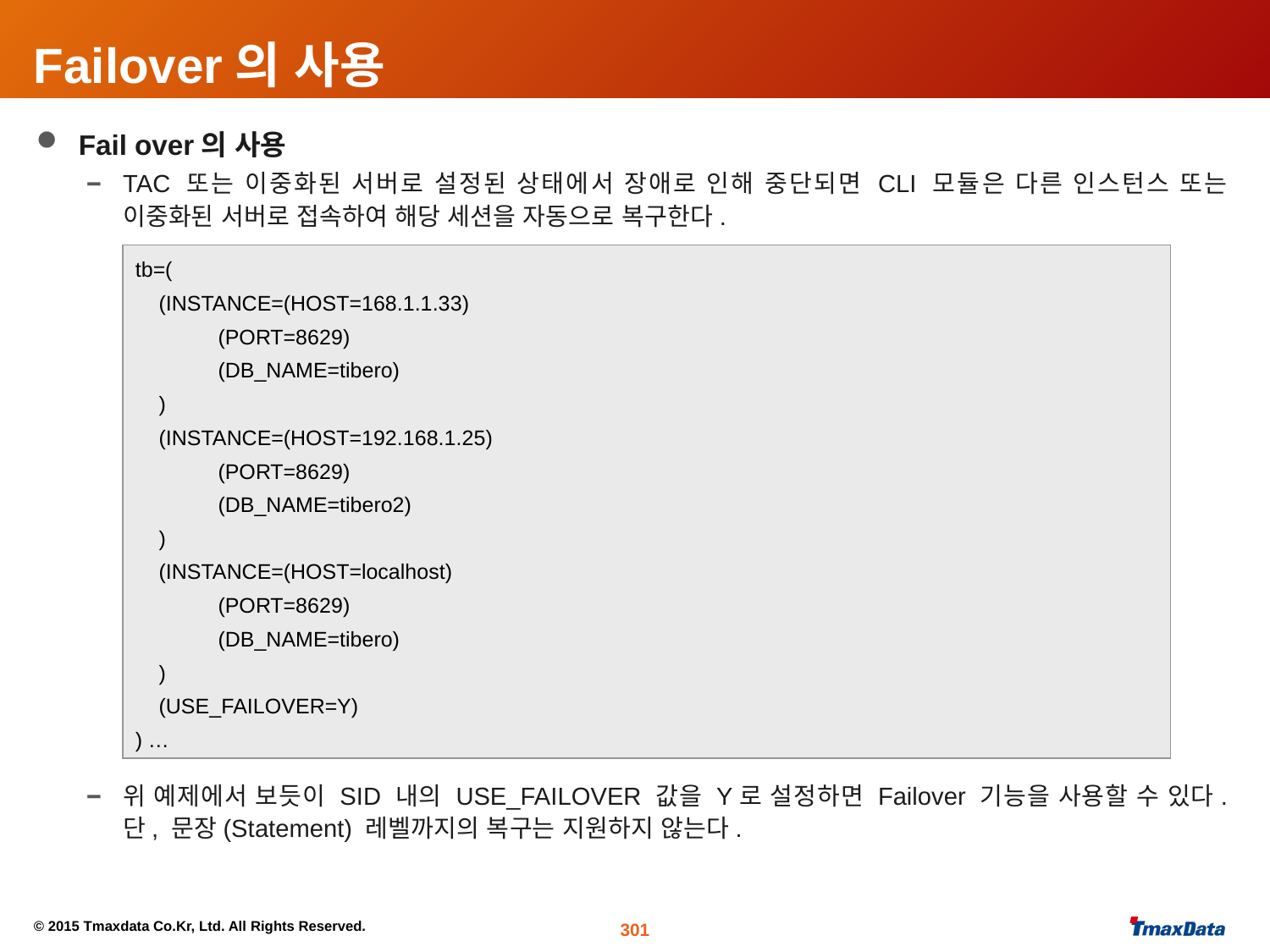

Failover의 사용
Fail over의 사용
TAC 또는 이중화된 서버로 설정된 상태에서 장애로 인해 중단되면 CLI 모듈은 다른 인스턴스 또는 이중화된 서버로 접속하여 해당 세션을 자동으로 복구한다.

위 예제에서 보듯이 SID 내의 USE_FAILOVER 값을 Y로 설정하면 Failover 기능을 사용할 수 있다. 단, 문장(Statement) 레벨까지의 복구는 지원하지 않는다.
tb=(
    (INSTANCE=(HOST=168.1.1.33)
              (PORT=8629)
              (DB_NAME=tibero)
    )
    (INSTANCE=(HOST=192.168.1.25)
              (PORT=8629)
              (DB_NAME=tibero2)
    )
    (INSTANCE=(HOST=localhost)
              (PORT=8629)
              (DB_NAME=tibero)
    )
    (USE_FAILOVER=Y)
) …